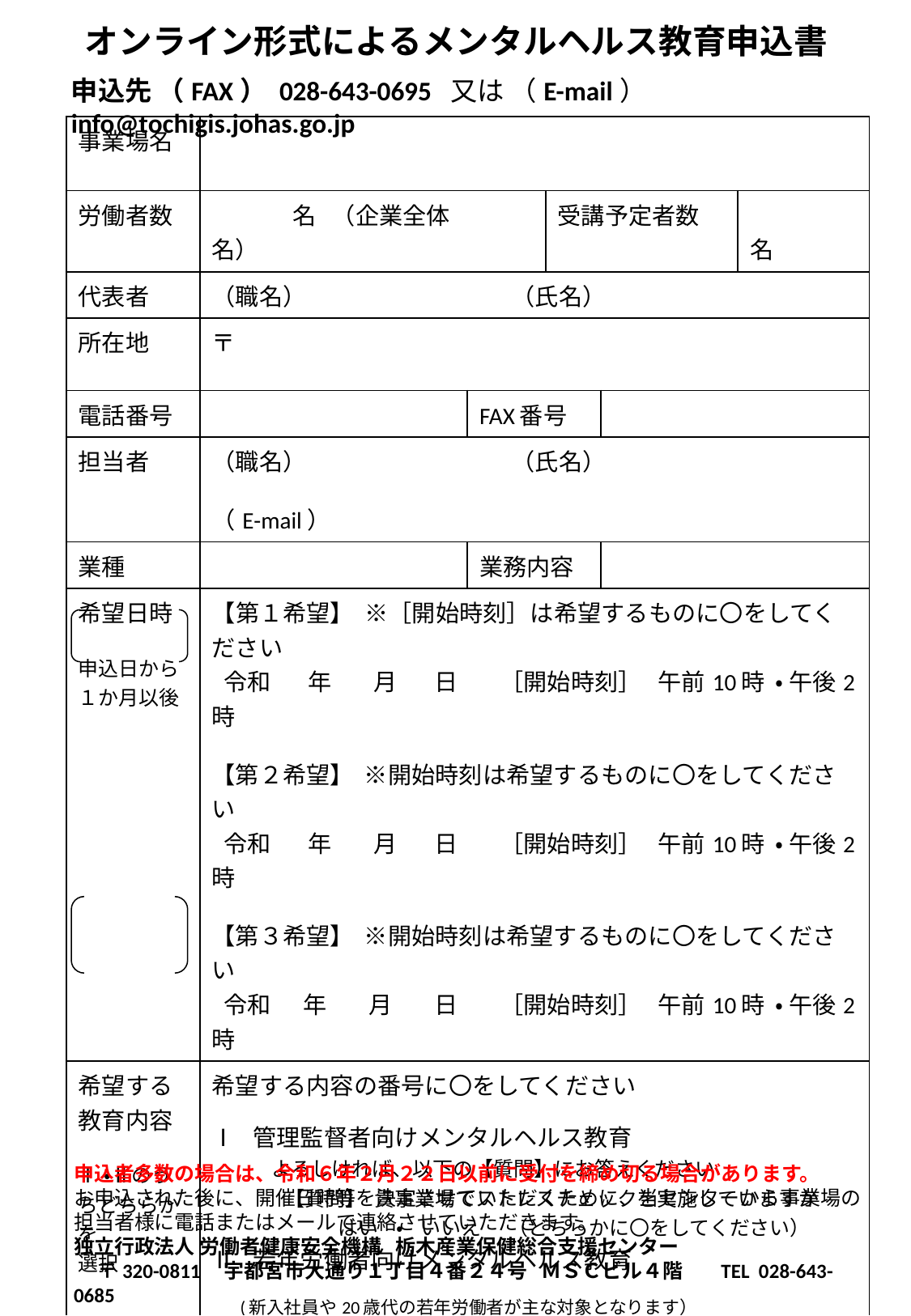

# オンライン形式によるメンタルヘルス教育申込書
申込先 （FAX） 028-643-0695  又は （E-mail） info@tochigis.johas.go.jp

| 事業場名 |  |  |  |  |  |
| --- | --- | --- | --- | --- | --- |
| 労働者数 | 名 （企業全体 名） |  | 受講予定者数 | 受講予定者数 | 名 |
| 代表者 | （職名） （氏名） |  |  |  |  |
| 所在地 | 〒 |  |  |  |  |
| 電話番号 |  | FAX番号 |  |  |  |
| 担当者 | （職名） （氏名） （E-mail） |  |  |  |  |
| 業種 |  | 業務内容 |  |  |  |
| 希望日時 申込日から１か月以後 | 【第１希望】 ※［開始時刻］は希望するものに〇をしてください 令和 年 月 日 ［開始時刻］ 午前10時 ・ 午後2時 【第２希望】 ※開始時刻は希望するものに〇をしてください 令和 年 月 日 ［開始時刻］ 午前10時 ・ 午後2時 【第３希望】 ※開始時刻は希望するものに〇をしてください 令和 年 月 日 ［開始時刻］ 午前10時 ・ 午後2時 |  |  |  |  |
| 希望する教育内容 Ⅰ・Ⅱのうちどちらかを 選択 | 希望する内容の番号に〇をしてください Ⅰ 管理監督者向けメンタルヘルス教育 よろしければ、以下の【質問】にお答えください 【質問】 貴事業場でストレスチェックを実施していますか はい ・ いいえ （どちらかに〇をしてください） Ⅱ 若年労働者向けメンタルヘルス教育 (新入社員や20歳代の若年労働者が主な対象となります） |  |  |  |  |
| その他 | 開催方法を Cisco Webex Meetings で希望する場合など、希望することがある場合はご記入ください |  |  |  |  |

申込者多数の場合は、令和６年２月２２日以前に受付を締め切る場合があります。
お申込された後に、開催日時等を決定させていただくために、当センターから事業場の担当者様に電話またはメールで連絡させていただきます。
独立行政法人 労働者健康安全機構   栃木産業保健総合支援センター
    〒320-0811    宇都宮市大通り１丁目４番２４号   ＭＳＣビル４階       TEL  028-643-0685